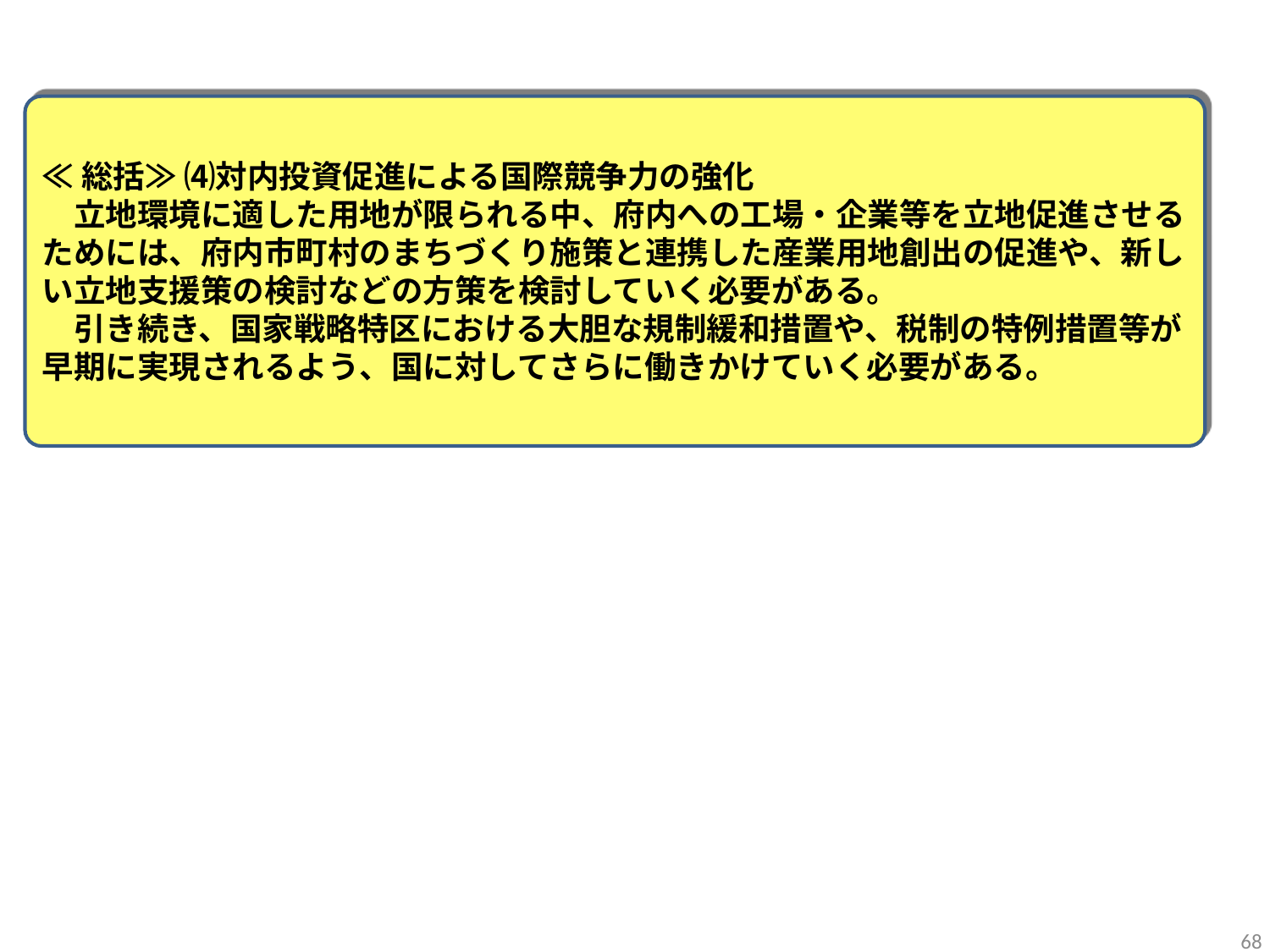

≪総括≫ ⑷対内投資促進による国際競争力の強化
　立地環境に適した用地が限られる中、府内への工場・企業等を立地促進させるためには、府内市町村のまちづくり施策と連携した産業用地創出の促進や、新しい立地支援策の検討などの方策を検討していく必要がある。
　引き続き、国家戦略特区における大胆な規制緩和措置や、税制の特例措置等が早期に実現されるよう、国に対してさらに働きかけていく必要がある。
68